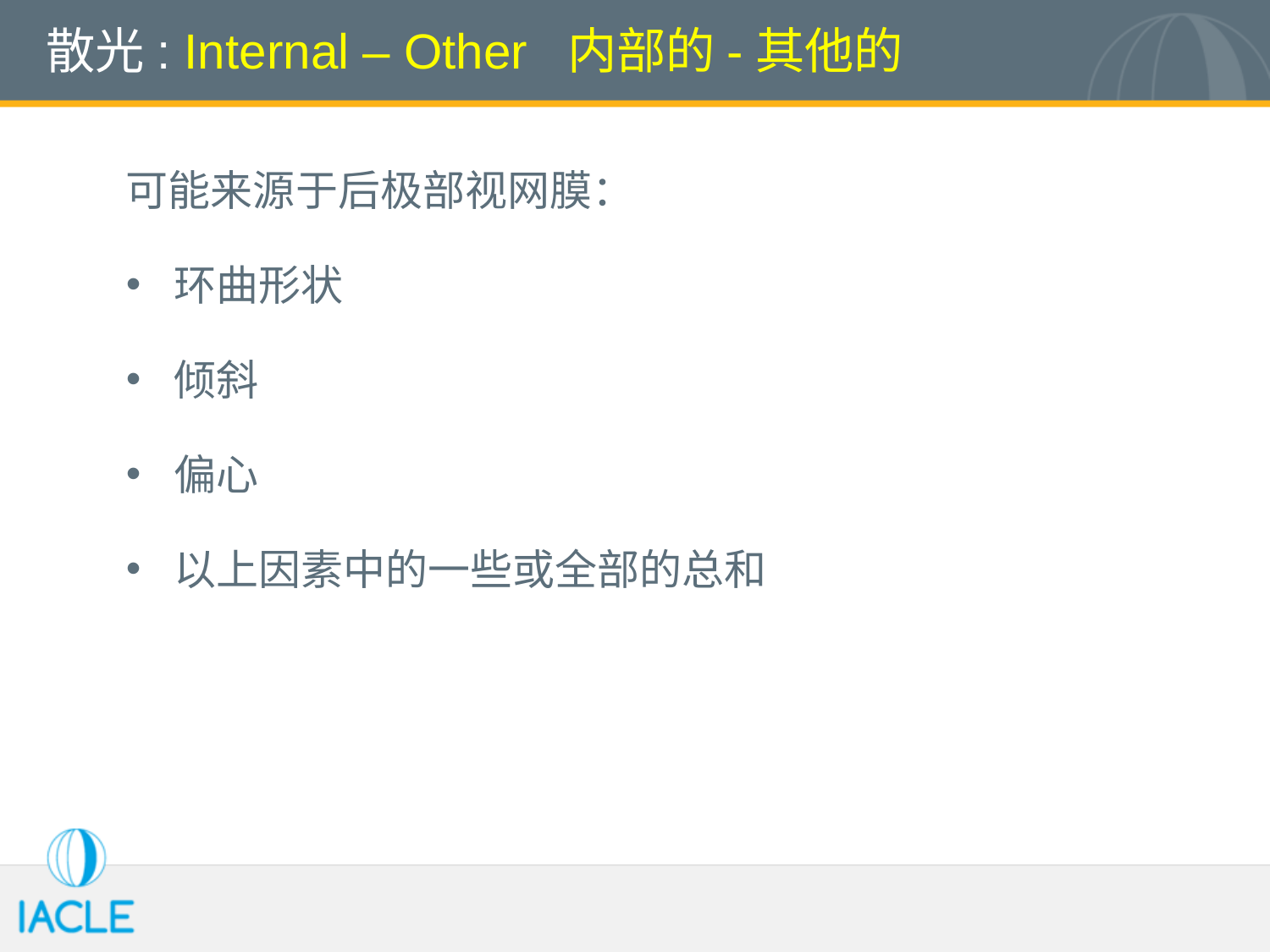

# 散光: Internal – Other  内部的-其他的
可能来源于后极部视网膜：
环曲形状
倾斜
偏心
以上因素中的一些或全部的总和